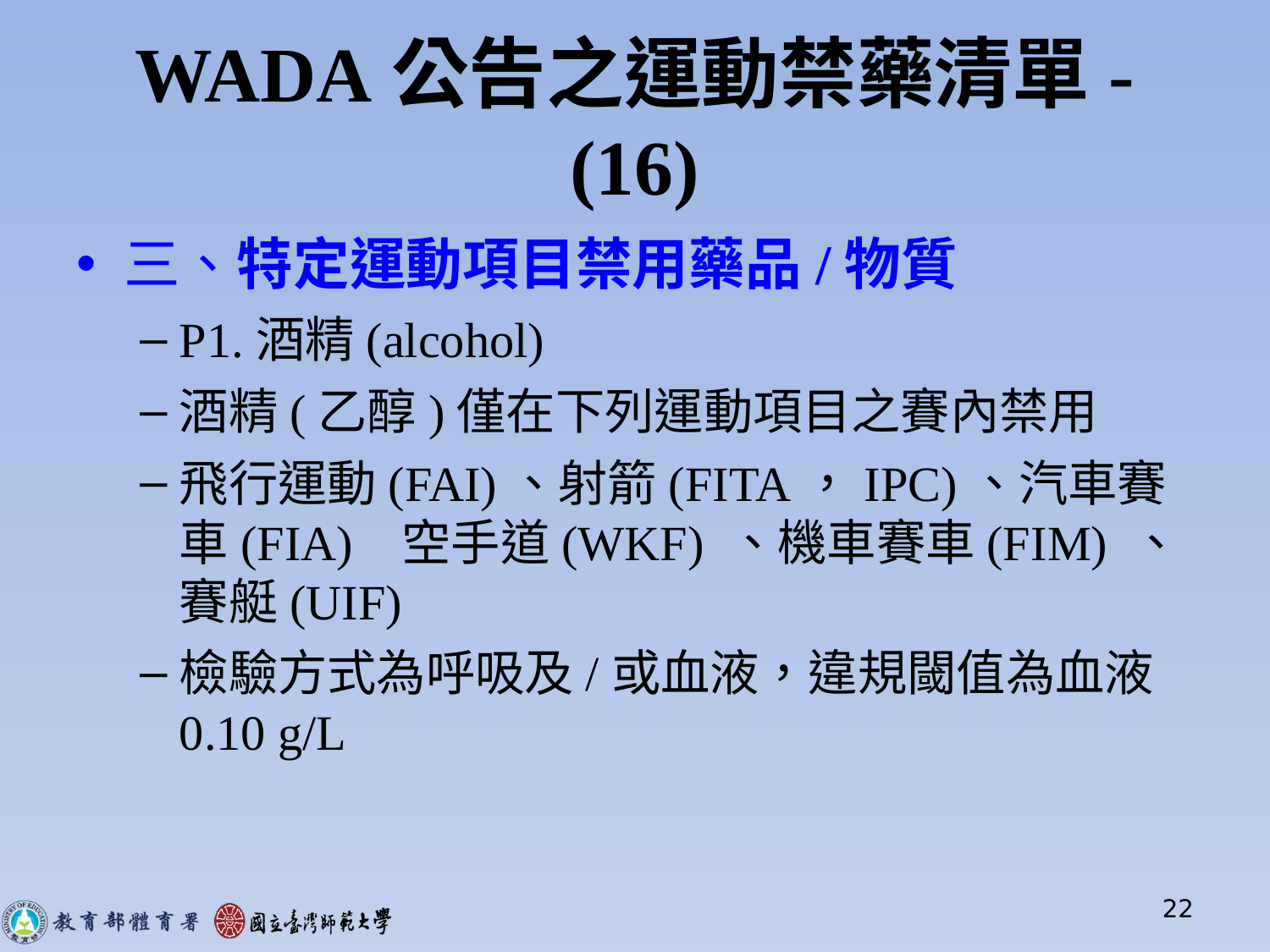

# WADA公告之運動禁藥清單-(16)
三、特定運動項目禁用藥品/物質
P1.酒精(alcohol)
酒精(乙醇)僅在下列運動項目之賽內禁用
飛行運動(FAI)、射箭(FITA，IPC)、汽車賽車(FIA)   空手道(WKF) 、機車賽車(FIM) 、賽艇(UIF)
檢驗方式為呼吸及/或血液，違規閾值為血液0.10 g/L

22